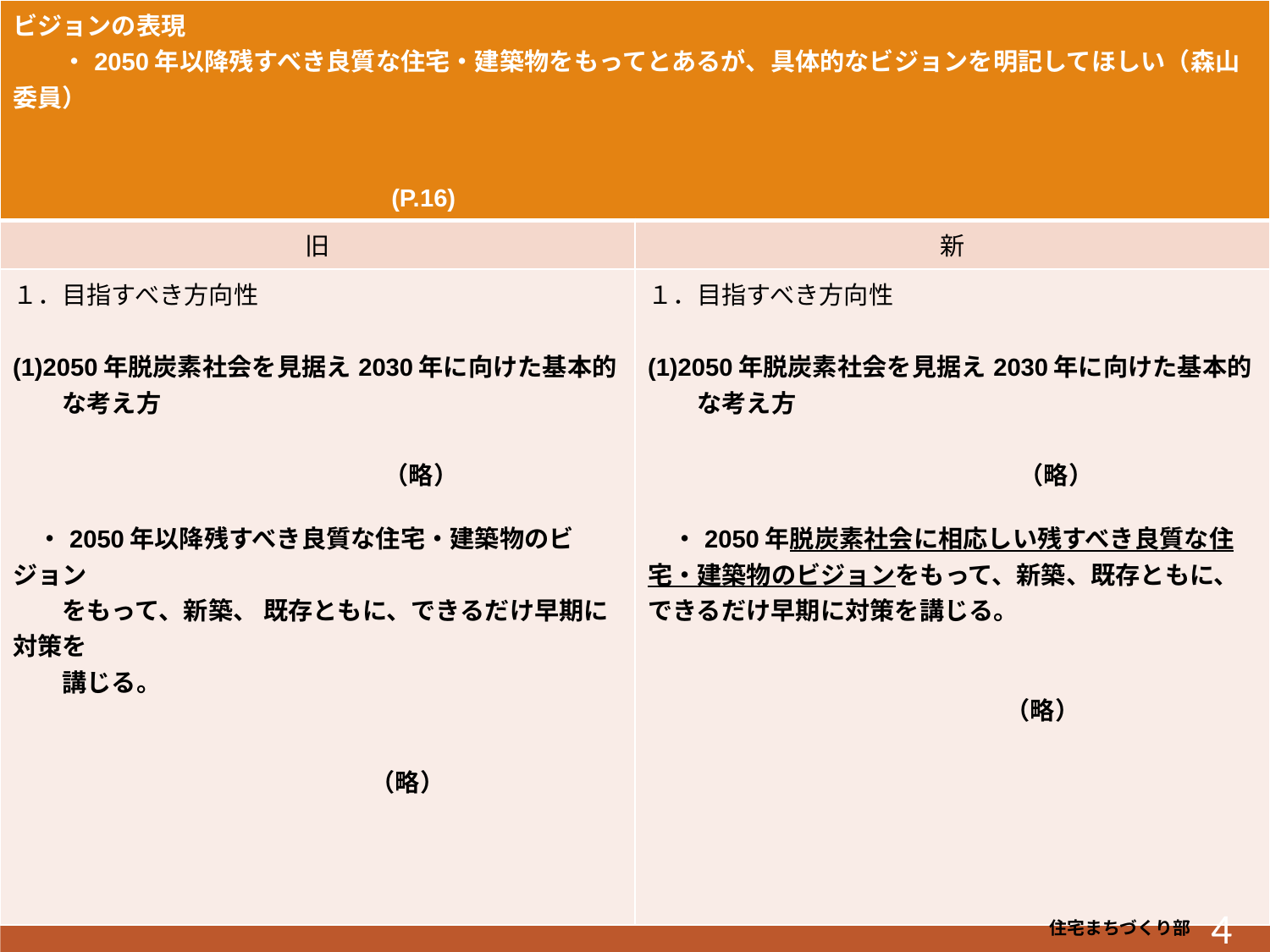

| ビジョンの表現 　　・2050年以降残すべき良質な住宅・建築物をもってとあるが、具体的なビジョンを明記してほしい（森山委員） 　　　　　　　　　　　　　　　　　　　　　　　　　　　　　　　　　　　　　　　　　　　　　　　　　　　　　　　　　　　　　　　　　(P.16) |  |
| --- | --- |
| 旧 | 新 |
| １．目指すべき方向性 　　　　　　 (1)2050年脱炭素社会を見据え2030年に向けた基本的 　　な考え方 　　　 　　　　　　　　　　　　　　　（略） 　・2050年以降残すべき良質な住宅・建築物のビジョン 　　をもって、新築、 既存ともに、できるだけ早期に対策を 　　講じる。 　 　　　　　　　　　　　　　 　（略） | １．目指すべき方向性 　　　　　　 (1)2050年脱炭素社会を見据え2030年に向けた基本的 　　な考え方 　　　 　　　　　　　　　　　　　　　（略） 　・2050年脱炭素社会に相応しい残すべき良質な住宅・建築物のビジョンをもって、新築、既存ともに、できるだけ早期に対策を講じる。 　 　　　　　　　　　　　　　 　（略） |
4
住宅まちづくり部